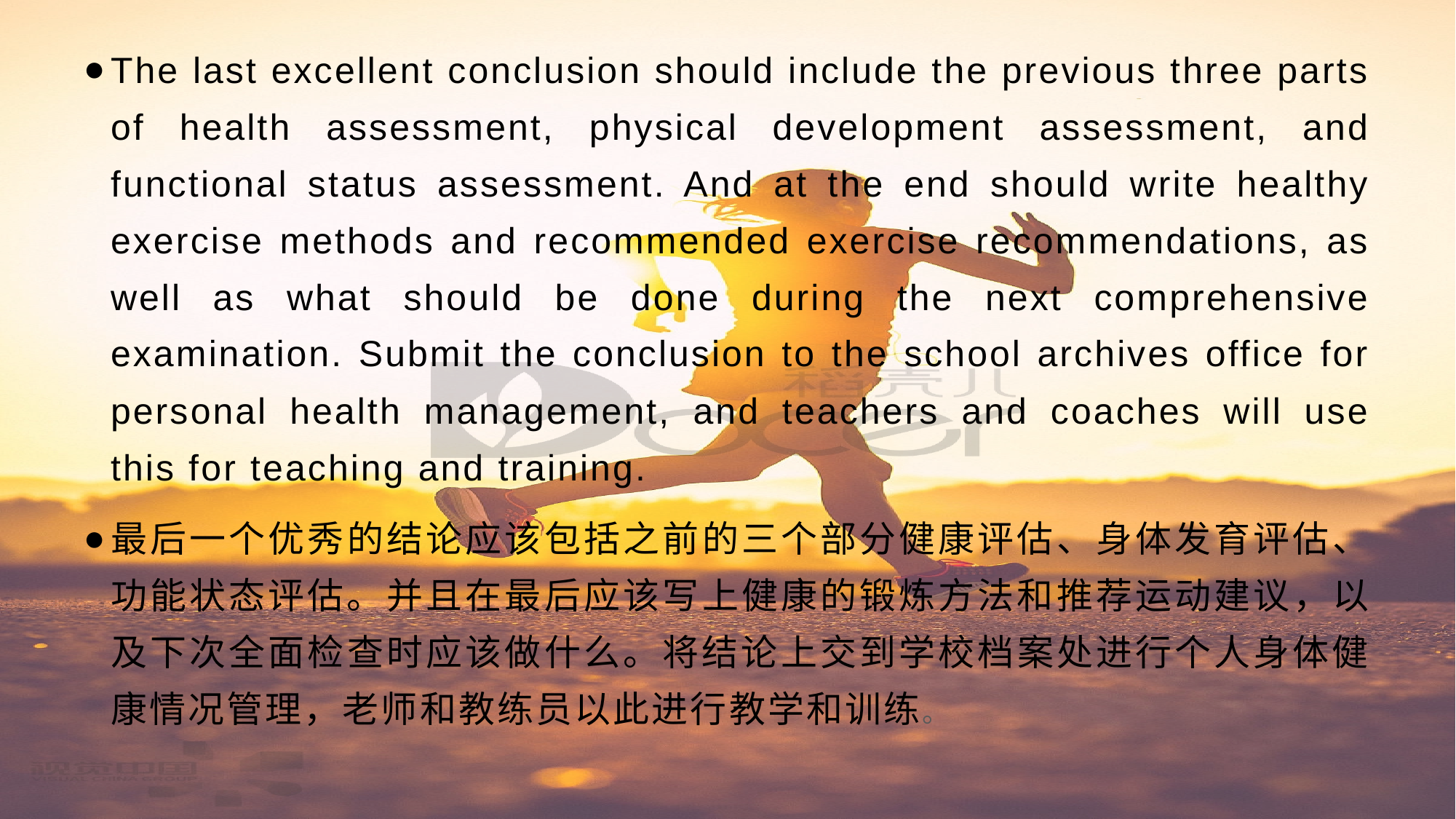

The last excellent conclusion should include the previous three parts of health assessment, physical development assessment, and functional status assessment. And at the end should write healthy exercise methods and recommended exercise recommendations, as well as what should be done during the next comprehensive examination. Submit the conclusion to the school archives office for personal health management, and teachers and coaches will use this for teaching and training.
最后一个优秀的结论应该包括之前的三个部分健康评估、身体发育评估、功能状态评估。并且在最后应该写上健康的锻炼方法和推荐运动建议，以及下次全面检查时应该做什么。将结论上交到学校档案处进行个人身体健康情况管理，老师和教练员以此进行教学和训练。